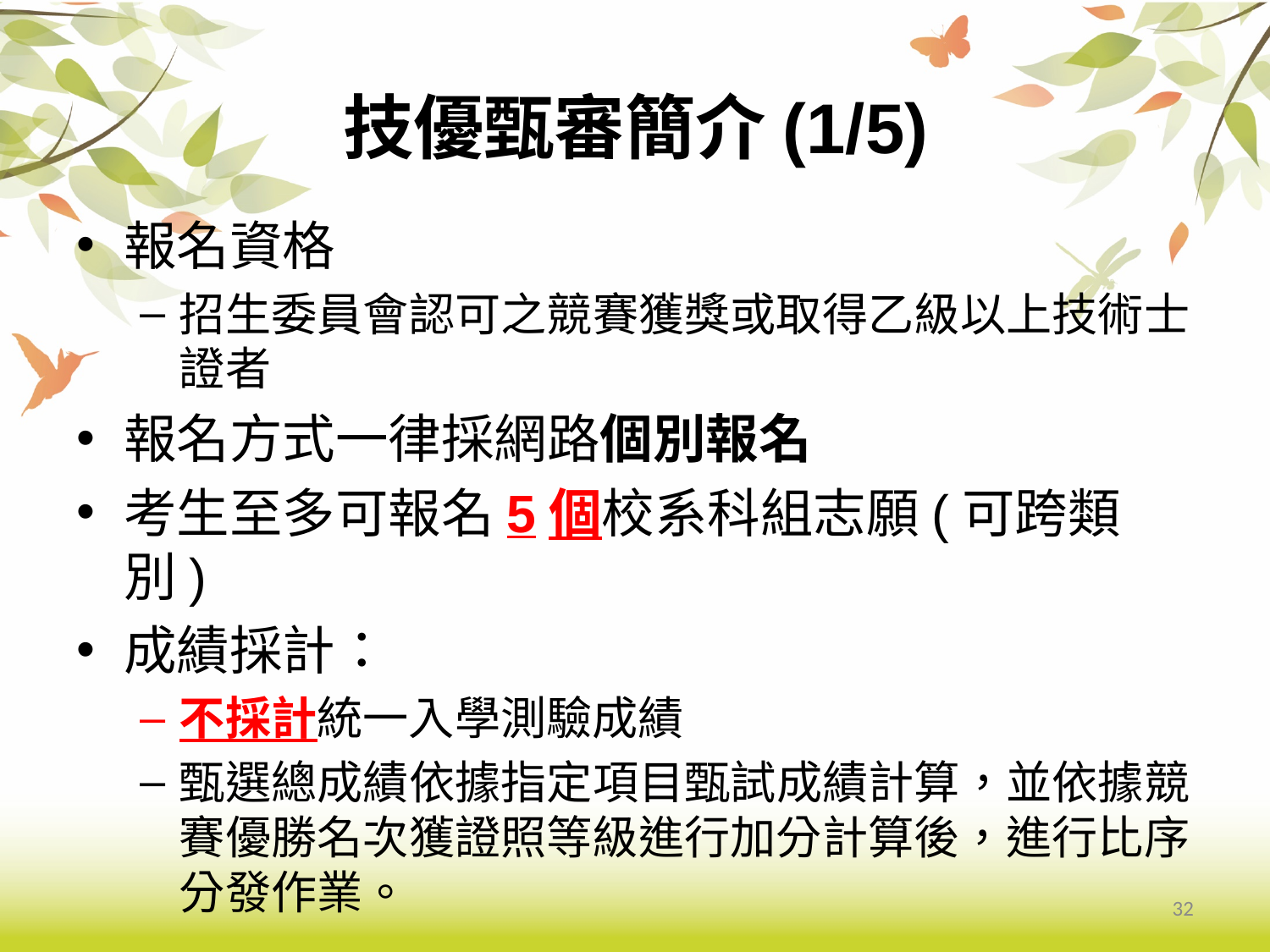

# 技優甄審簡介(1/5)
報名資格
招生委員會認可之競賽獲獎或取得乙級以上技術士證者
報名方式一律採網路個別報名
考生至多可報名5個校系科組志願(可跨類別)
成績採計：
不採計統一入學測驗成績
甄選總成績依據指定項目甄試成績計算，並依據競賽優勝名次獲證照等級進行加分計算後，進行比序分發作業。
32